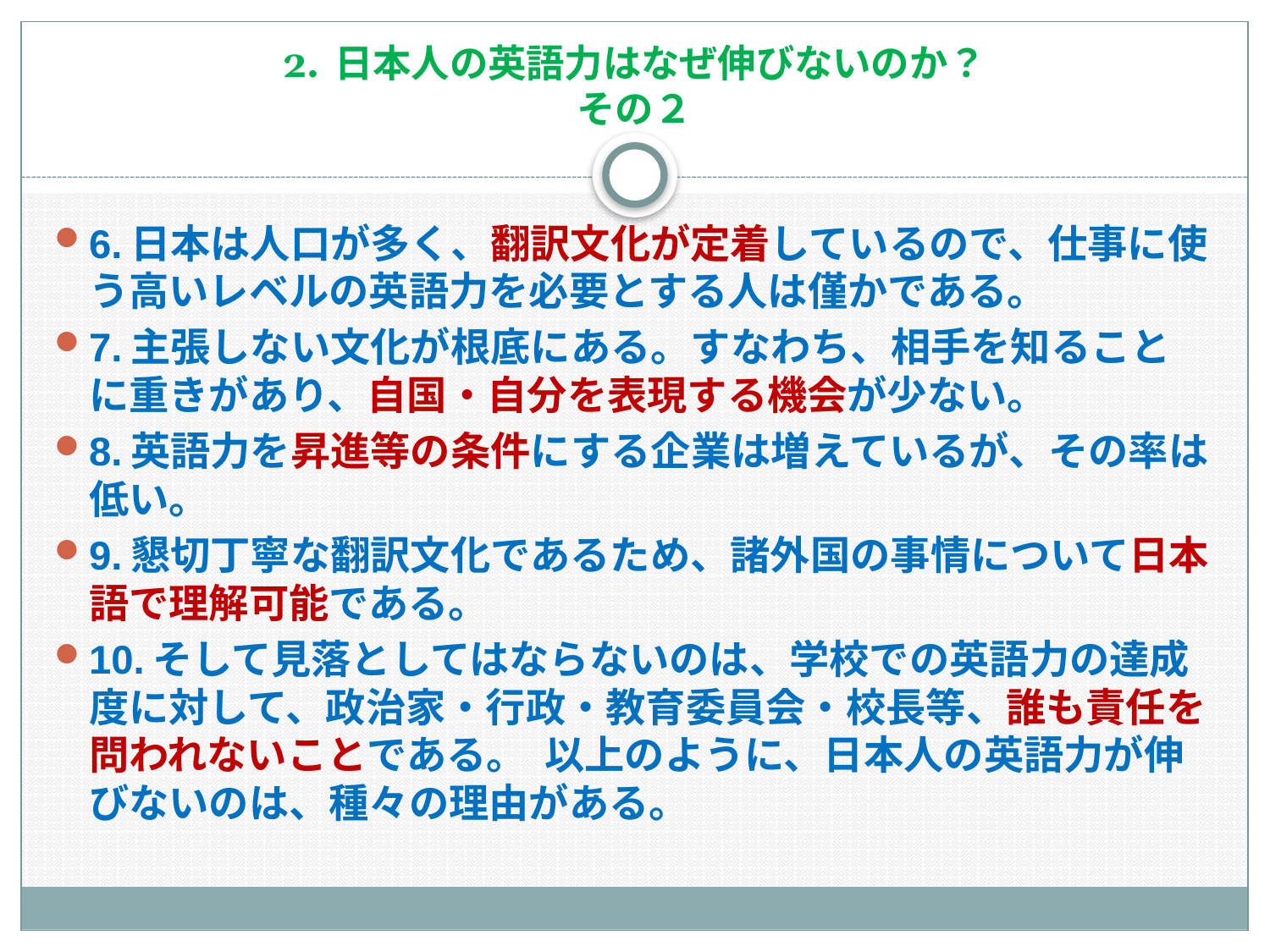

# 2. 日本人の英語力はなぜ伸びないのか？ その２
6.日本は人口が多く、翻訳文化が定着しているので、仕事に使う高いレベルの英語力を必要とする人は僅かである。
7.主張しない文化が根底にある。すなわち、相手を知ることに重きがあり、自国・自分を表現する機会が少ない。
8.英語力を昇進等の条件にする企業は増えているが、その率は低い。
9.懇切丁寧な翻訳文化であるため、諸外国の事情について日本語で理解可能である。
10.そして見落としてはならないのは、学校での英語力の達成度に対して、政治家・行政・教育委員会・校長等、誰も責任を問われないことである。  以上のように、日本人の英語力が伸びないのは、種々の理由がある。